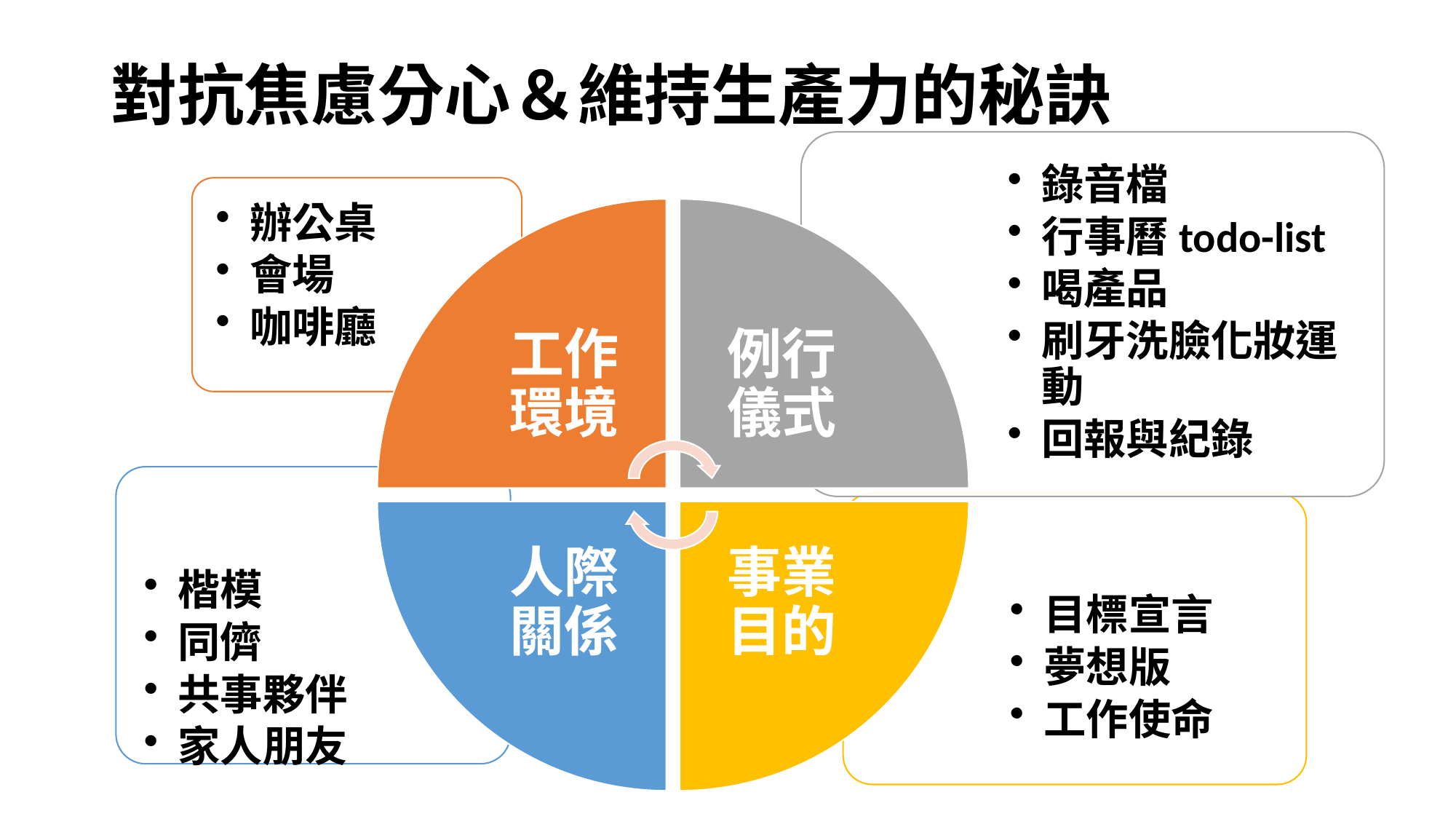

# 對抗焦慮分心＆維持生產力的秘訣
目標宣言
夢想版
工作使命

楷模
同儕
共事夥伴
家人朋友

錄音檔
行事曆todo-list
喝產品
刷牙洗臉化妝運動
回報與紀錄
辦公桌
會場
咖啡廳
工作環境
例行儀式
事業目的
人際關係